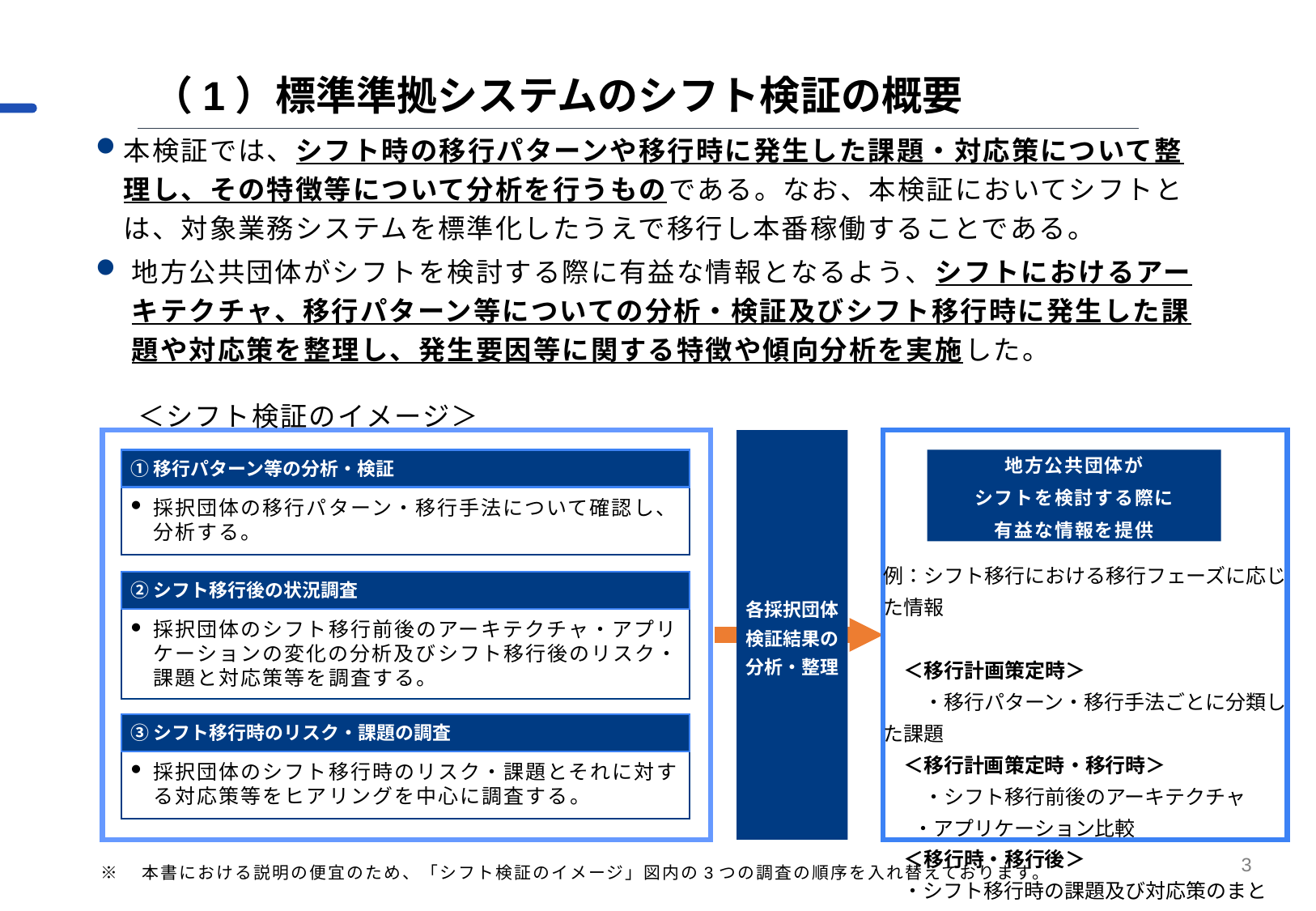

（1）標準準拠システムのシフト検証の概要
本検証では、シフト時の移行パターンや移行時に発生した課題・対応策について整理し、その特徴等について分析を行うものである。なお、本検証においてシフトとは、対象業務システムを標準化したうえで移行し本番稼働することである。
地方公共団体がシフトを検討する際に有益な情報となるよう、シフトにおけるアーキテクチャ、移行パターン等についての分析・検証及びシフト移行時に発生した課題や対応策を整理し、発生要因等に関する特徴や傾向分析を実施した。
＜シフト検証のイメージ＞
各採択団体
検証結果の
分析・整理

例：シフト移行における移行フェーズに応じた情報
　＜移行計画策定時＞
　　・移行パターン・移行手法ごとに分類した課題
　＜移行計画策定時・移行時＞
　　・シフト移行前後のアーキテクチャ
・アプリケーション比較
　＜移行時・移行後＞
・シフト移行時の課題及び対応策のまとめ

地方公共団体が
シフトを検討する際に
有益な情報を提供
①移行パターン等の分析・検証
採択団体の移行パターン・移行手法について確認し、分析する。
②シフト移行後の状況調査
採択団体のシフト移行前後のアーキテクチャ・アプリケーションの変化の分析及びシフト移行後のリスク・課題と対応策等を調査する。
③シフト移行時のリスク・課題の調査
採択団体のシフト移行時のリスク・課題とそれに対する対応策等をヒアリングを中心に調査する。
3
※　本書における説明の便宜のため、「シフト検証のイメージ」図内の3つの調査の順序を入れ替えております。